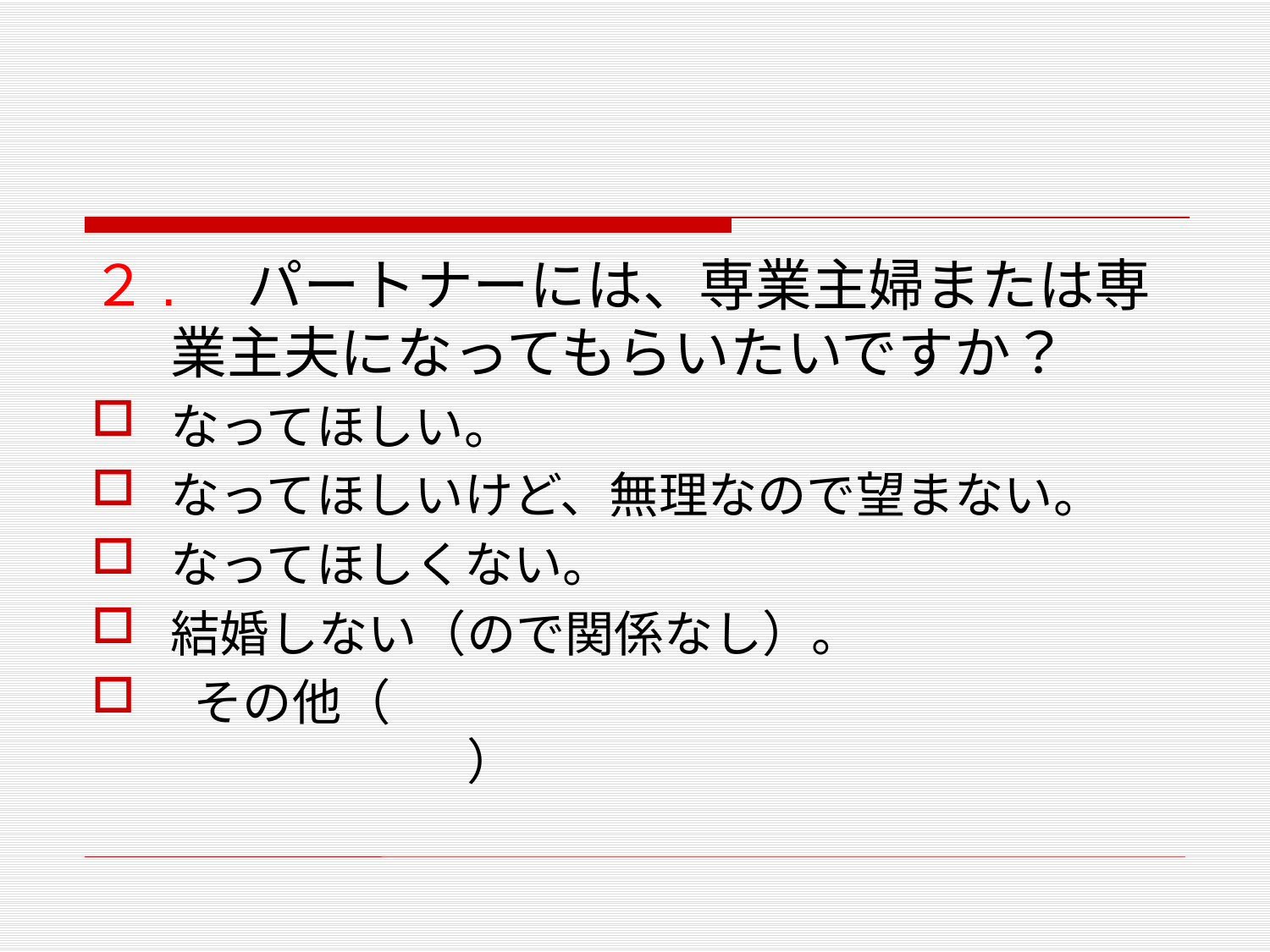

２.　パートナーには、専業主婦または専業主夫になってもらいたいですか？
なってほしい。
なってほしいけど、無理なので望まない。
なってほしくない。
結婚しない（ので関係なし）。
 その他（　　　　　　　　　　　　　　　　　　　　　）